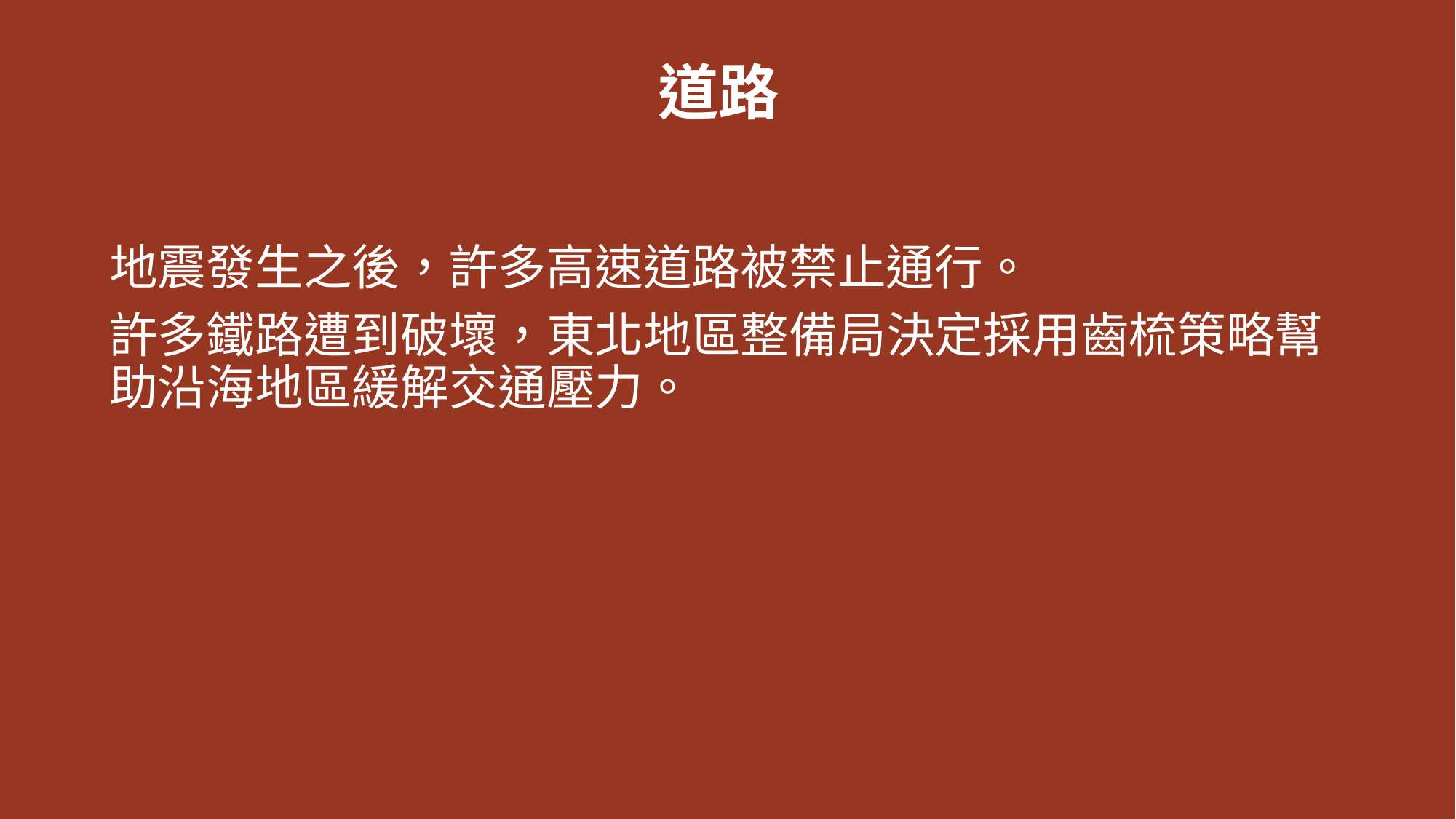

道路

地震發生之後，許多高速道路被禁止通行。
許多鐵路遭到破壞，東北地區整備局決定採用齒梳策略幫助沿海地區緩解交通壓力。